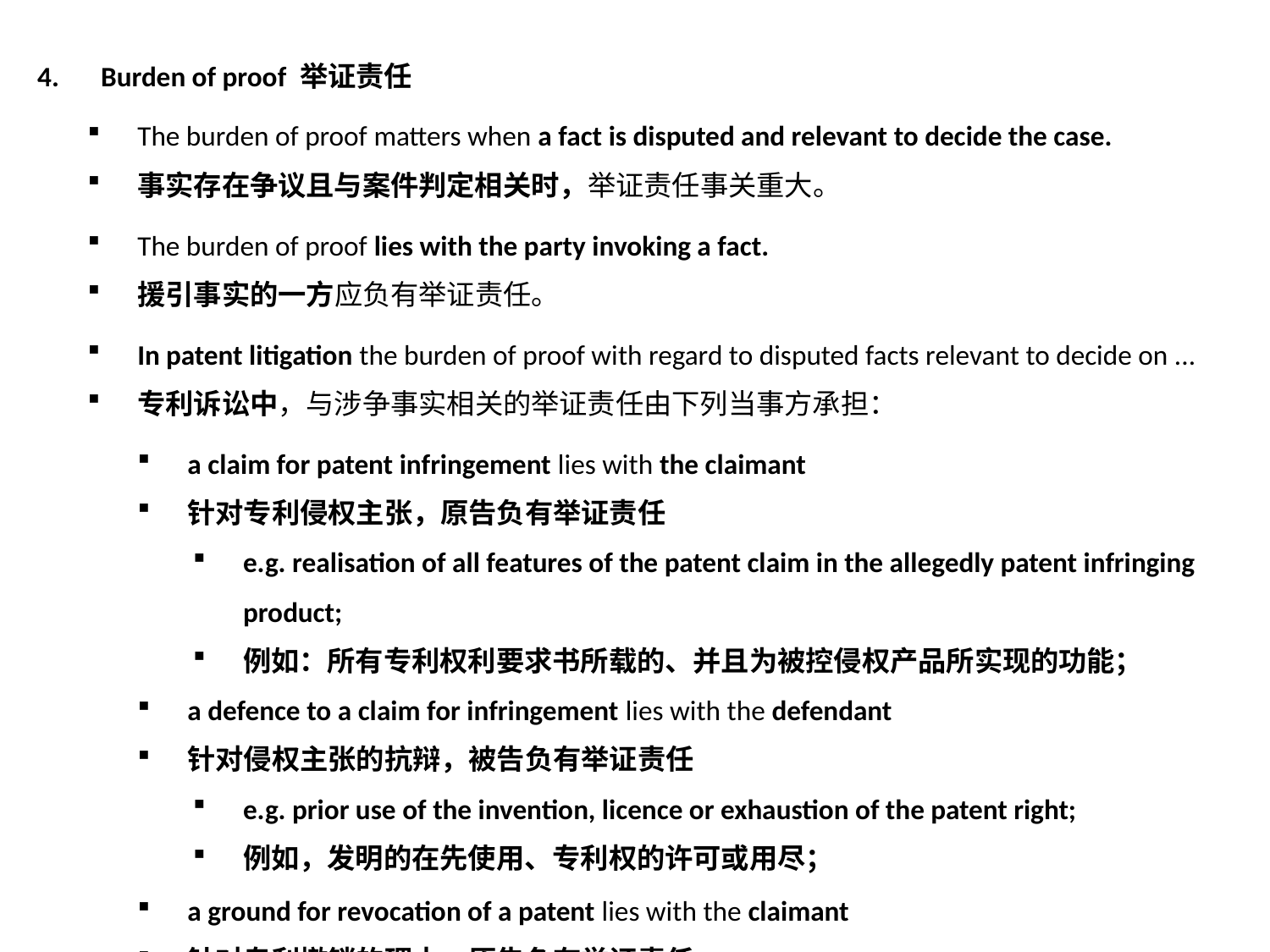

Burden of proof 举证责任
The burden of proof matters when a fact is disputed and relevant to decide the case.
事实存在争议且与案件判定相关时，举证责任事关重大。
The burden of proof lies with the party invoking a fact.
援引事实的一方应负有举证责任。
In patent litigation the burden of proof with regard to disputed facts relevant to decide on ...
专利诉讼中，与涉争事实相关的举证责任由下列当事方承担：
a claim for patent infringement lies with the claimant
针对专利侵权主张，原告负有举证责任
e.g. realisation of all features of the patent claim in the allegedly patent infringing product;
例如：所有专利权利要求书所载的、并且为被控侵权产品所实现的功能；
a defence to a claim for infringement lies with the defendant
针对侵权主张的抗辩，被告负有举证责任
e.g. prior use of the invention, licence or exhaustion of the patent right;
例如，发明的在先使用、专利权的许可或用尽；
a ground for revocation of a patent lies with the claimant
针对专利撤销的理由，原告负有举证责任
e.g. not novel or obvious because of a public prior use of the invention, Art. 54, 56 EPC;
例如，由于公众对发明的在先使用，不具备新颖性，或显而易见（《欧洲专利公约》第54条、第56条）；
a defence to a claim for revocation lies with the defendant.
对专利撤销主张的抗辩，被告负有举证责任。
6